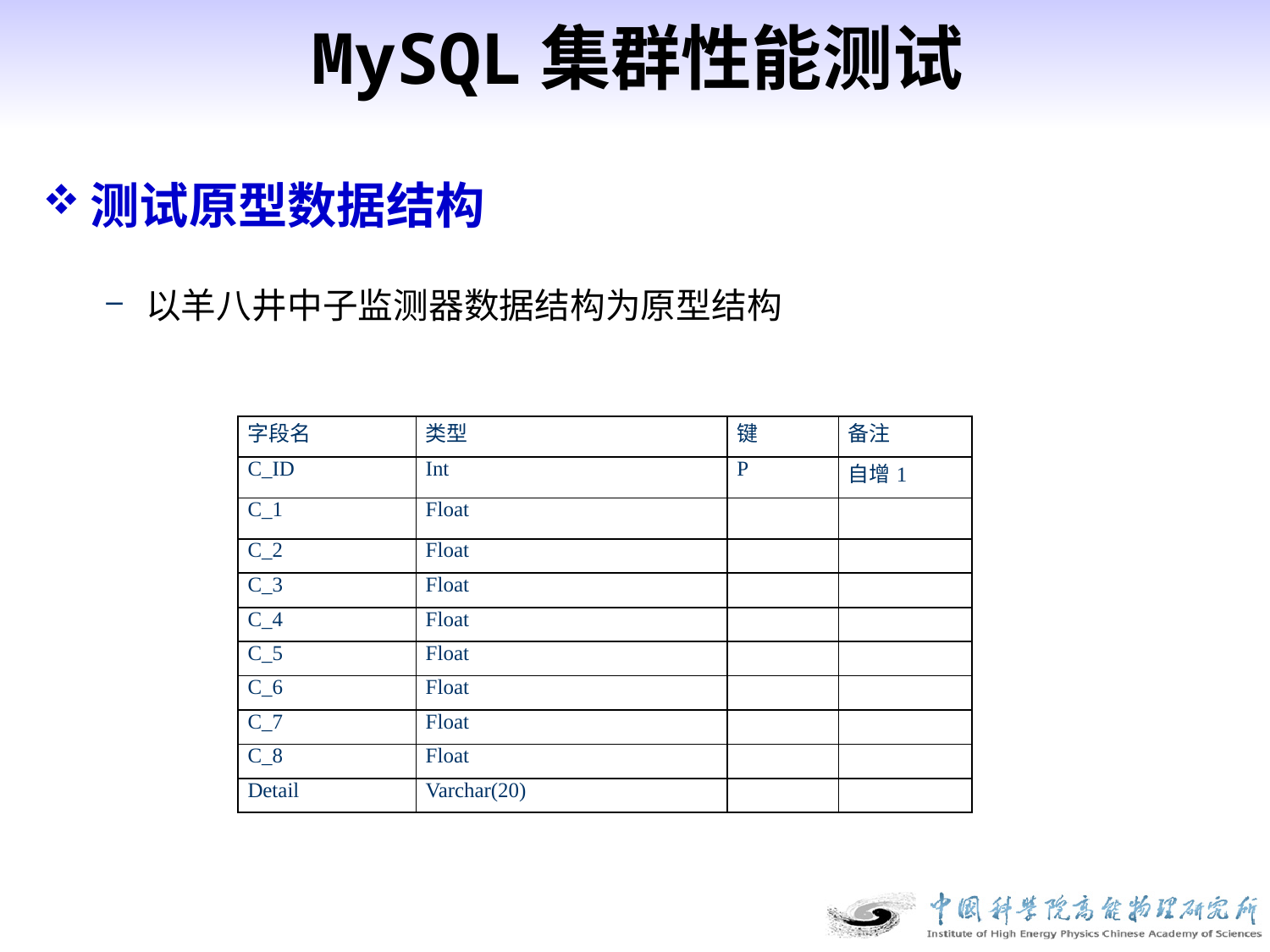

# MySQL集群性能测试
测试原型数据结构
以羊八井中子监测器数据结构为原型结构
| 字段名 | 类型 | 键 | 备注 |
| --- | --- | --- | --- |
| C\_ID | Int | P | 自增1 |
| C\_1 | Float |  |  |
| C\_2 | Float |  |  |
| C\_3 | Float |  |  |
| C\_4 | Float |  |  |
| C\_5 | Float |  |  |
| C\_6 | Float |  |  |
| C\_7 | Float |  |  |
| C\_8 | Float |  |  |
| Detail | Varchar(20) |  |  |